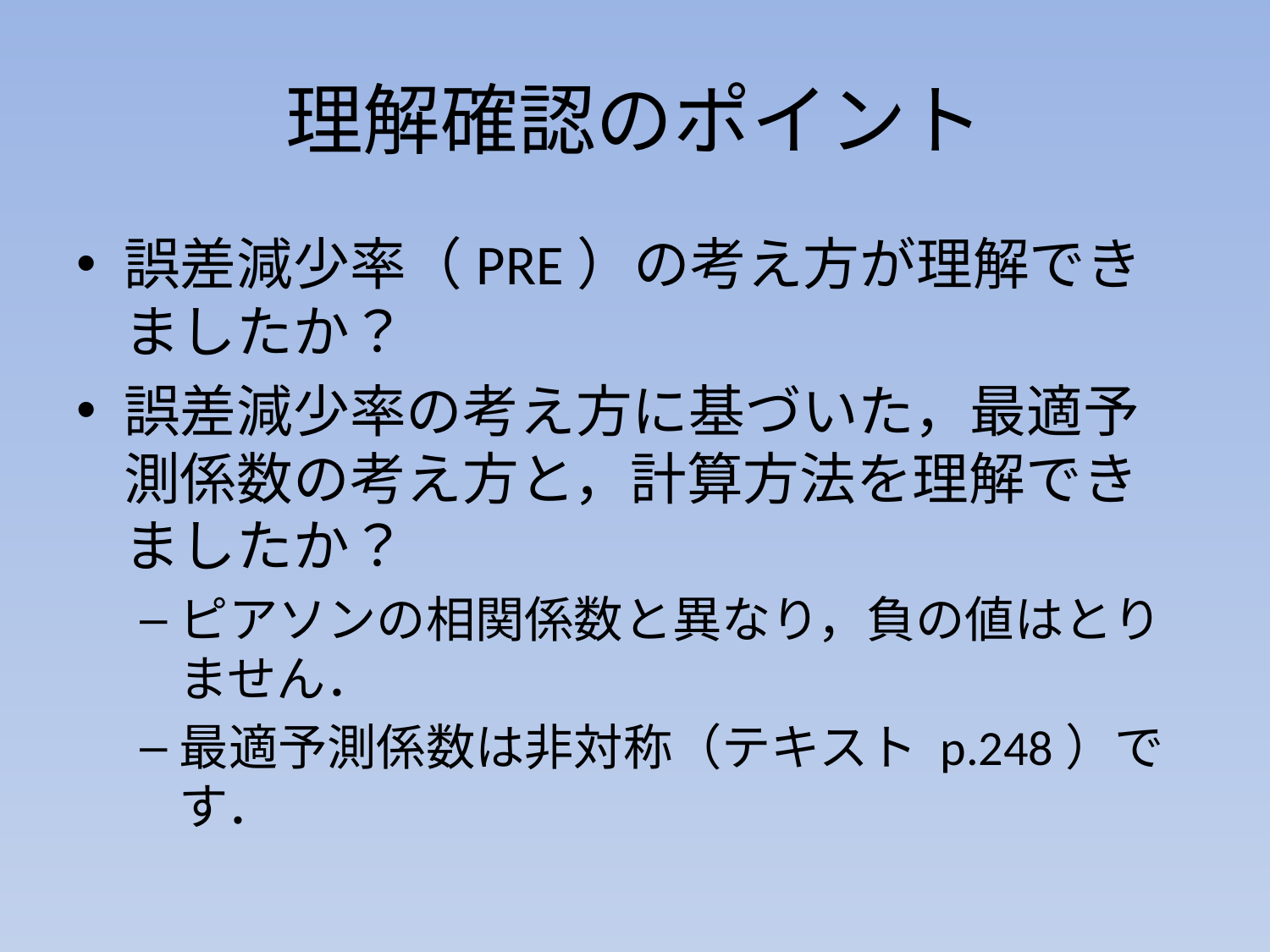

# 理解確認のポイント
誤差減少率（PRE）の考え方が理解できましたか？
誤差減少率の考え方に基づいた，最適予測係数の考え方と，計算方法を理解できましたか？
ピアソンの相関係数と異なり，負の値はとりません．
最適予測係数は非対称（テキスト p.248）です．